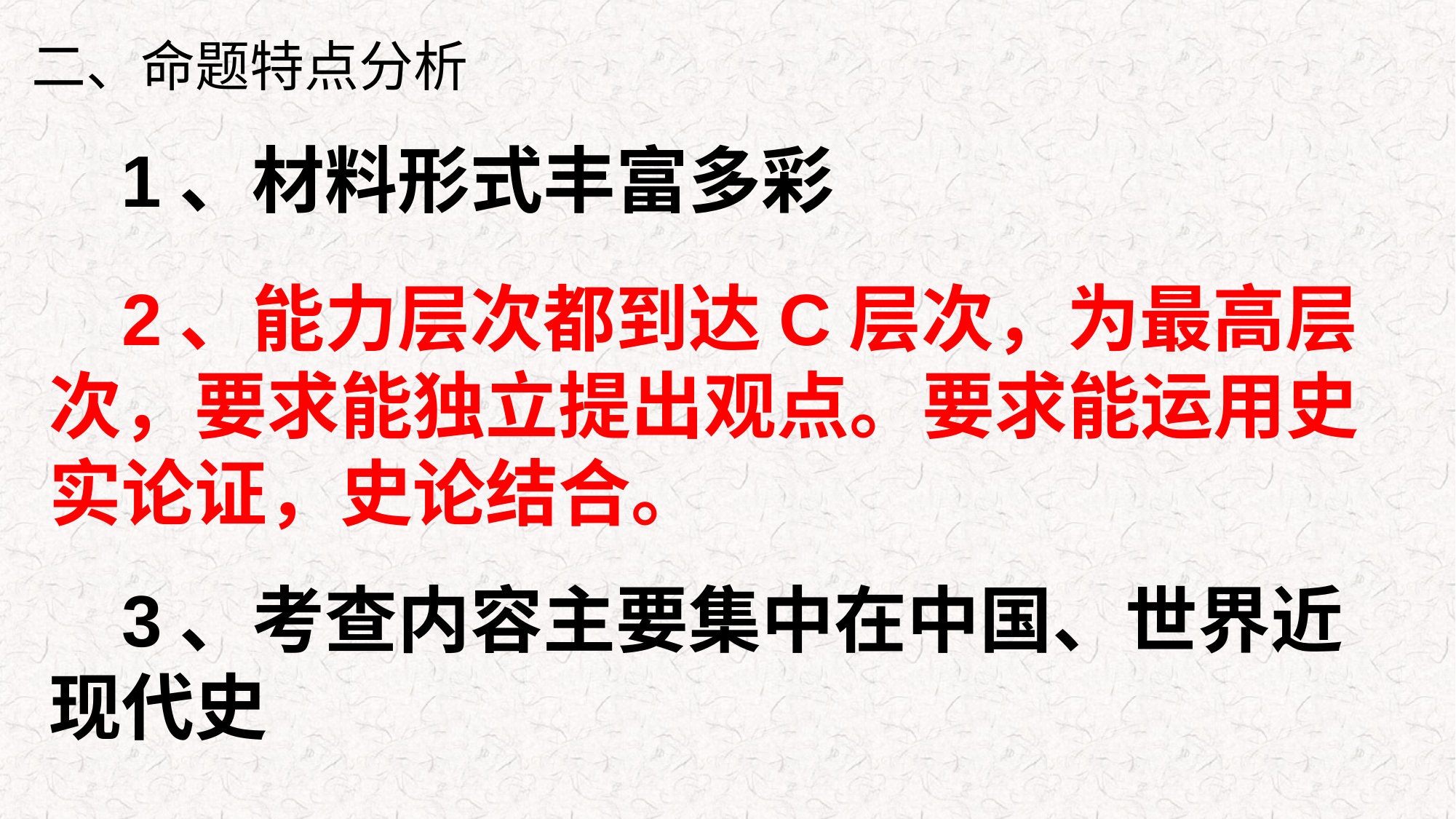

二、命题特点分析
  1、材料形式丰富多彩
  2、能力层次都到达C层次，为最高层次，要求能独立提出观点。要求能运用史实论证，史论结合。
  3、考查内容主要集中在中国、世界近现代史